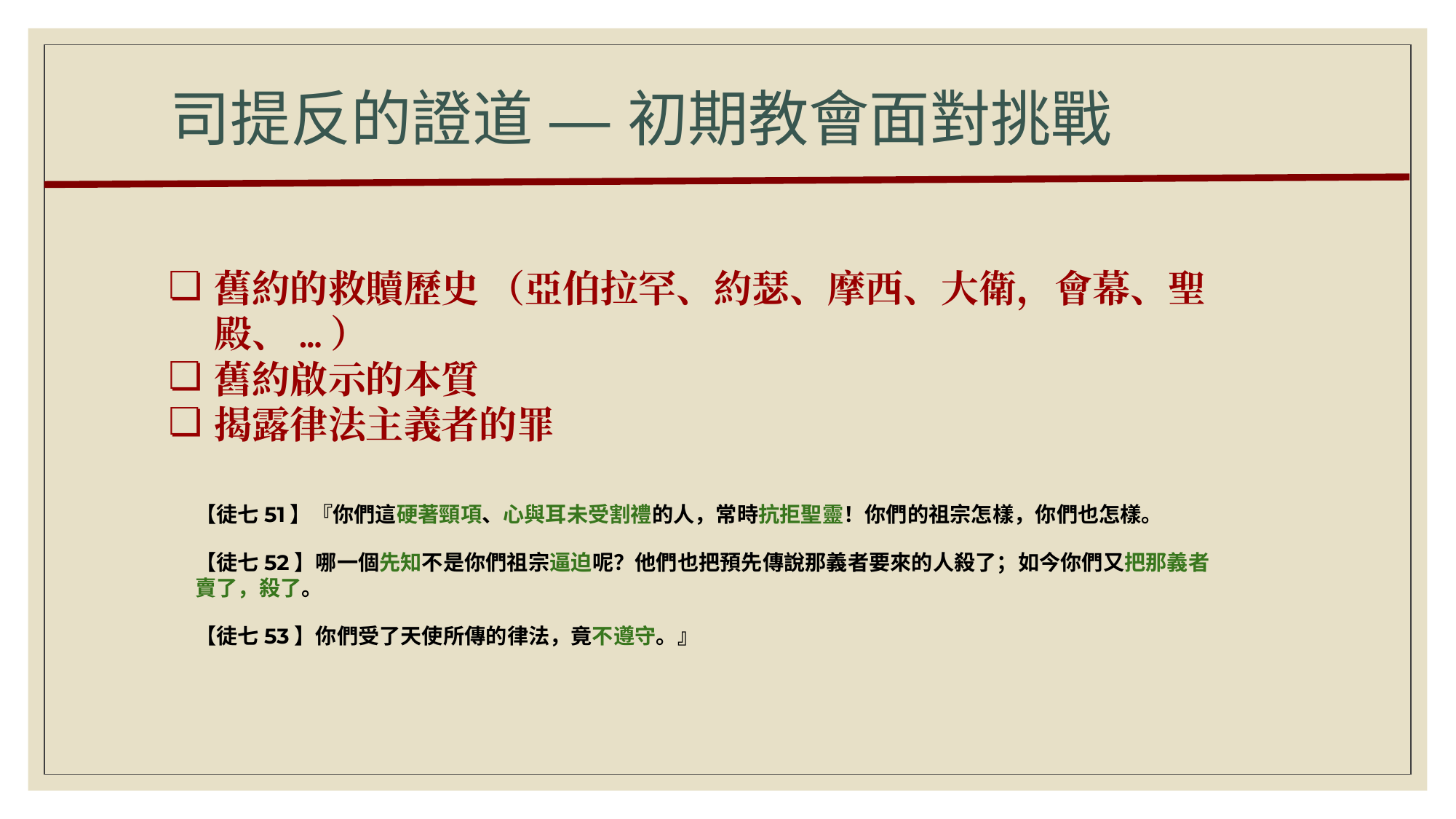

# 司提反的證道 — 初期教會面對挑戰

舊約的救贖歷史 （亞伯拉罕、約瑟、摩西、大衛，會幕、聖殿、...）
舊約啟示的本質
揭露律法主義者的罪
【徒七51】『你們這硬著頸項、心與耳未受割禮的人，常時抗拒聖靈！你們的祖宗怎樣，你們也怎樣。
【徒七52】哪一個先知不是你們祖宗逼迫呢？他們也把預先傳說那義者要來的人殺了；如今你們又把那義者賣了，殺了。
【徒七53】你們受了天使所傳的律法，竟不遵守。』